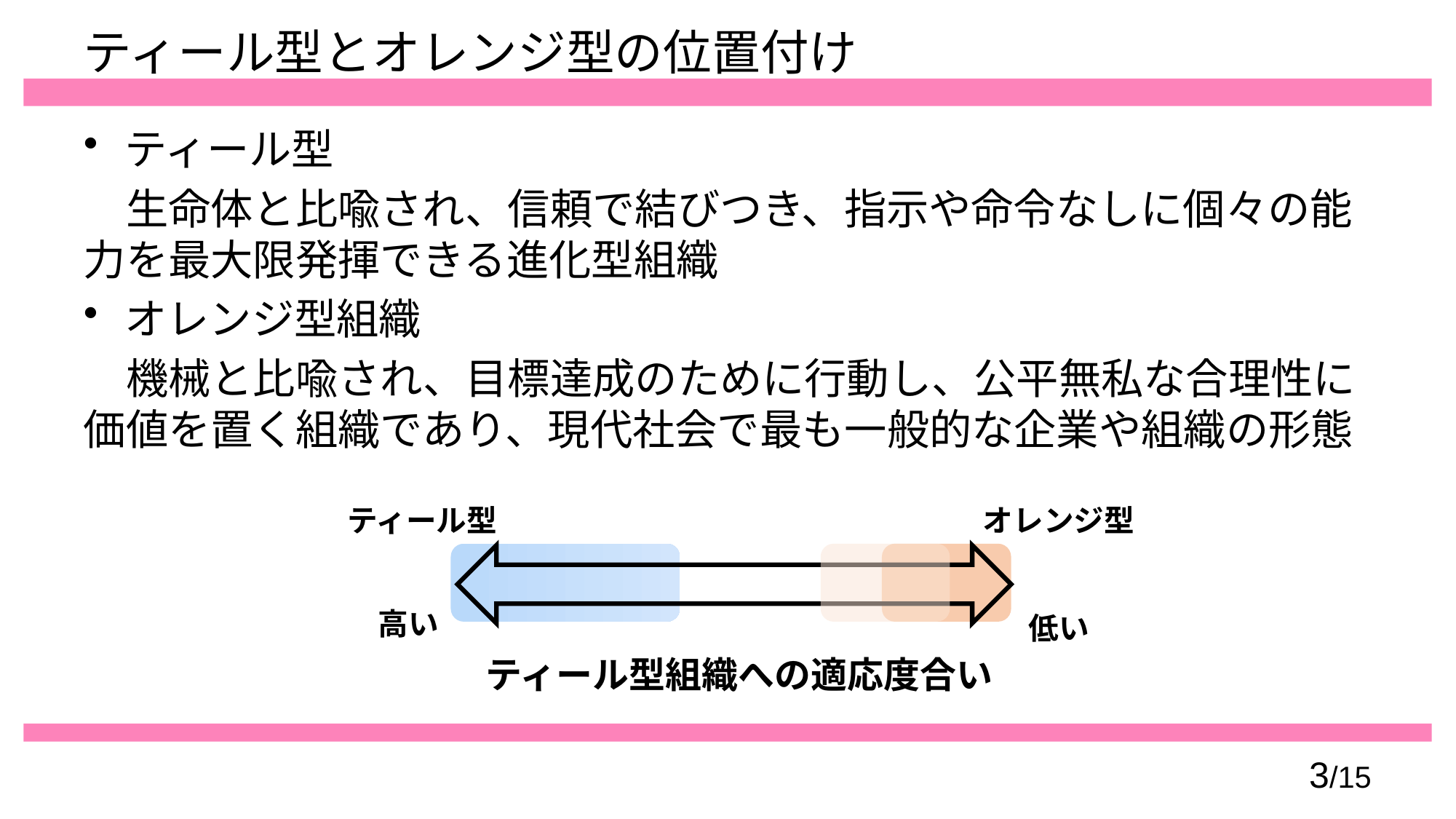

# ティール型とオレンジ型の位置付け
ティール型
　生命体と比喩され、信頼で結びつき、指示や命令なしに個々の能力を最大限発揮できる進化型組織
オレンジ型組織
　機械と比喩され、目標達成のために行動し、公平無私な合理性に価値を置く組織であり、現代社会で最も一般的な企業や組織の形態

ティール型
オレンジ型

高い
低い
ティール型組織への適応度合い
3/15